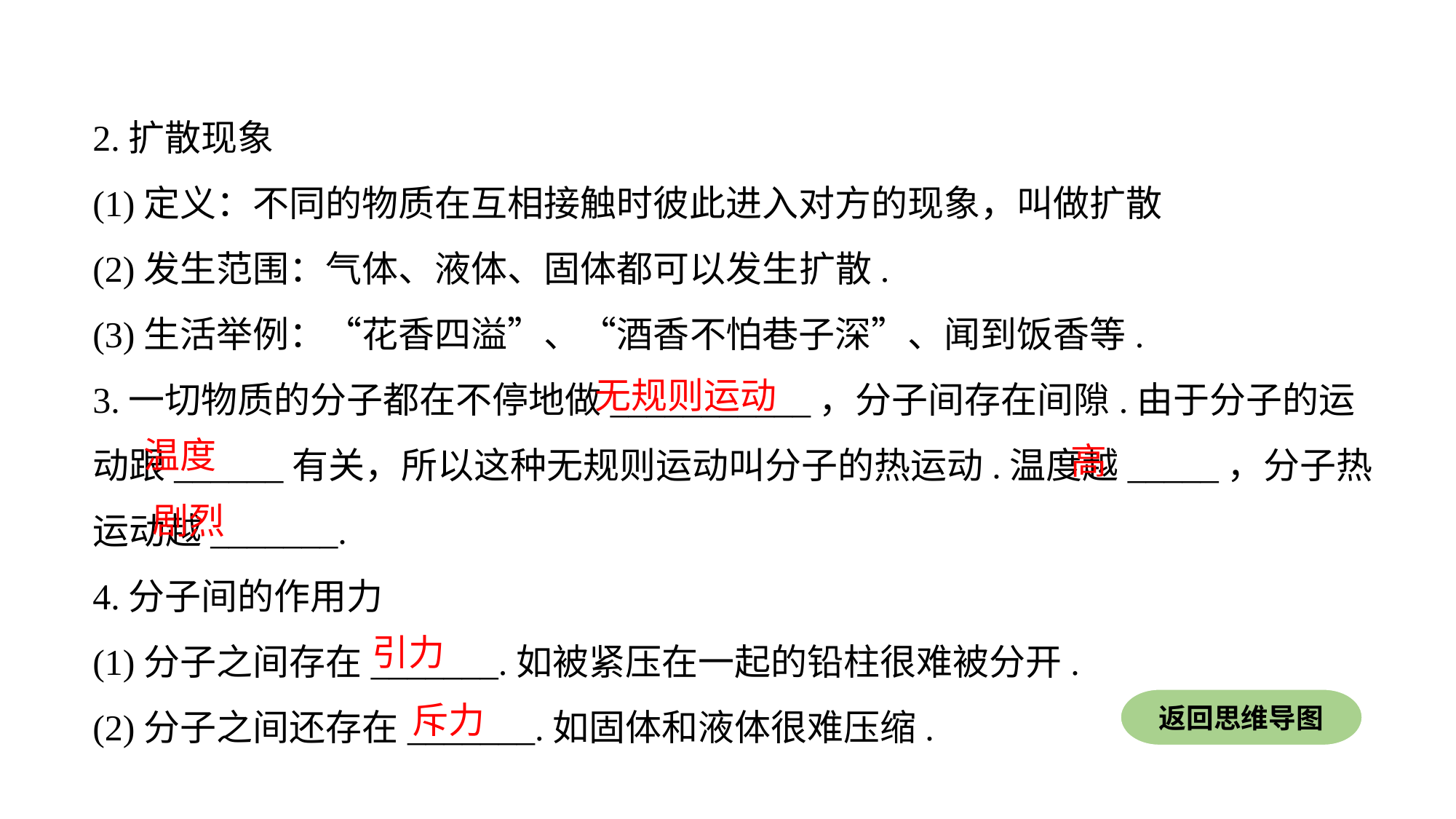

2.扩散现象
(1)定义：不同的物质在互相接触时彼此进入对方的现象，叫做扩散
(2)发生范围：气体、液体、固体都可以发生扩散.
(3)生活举例：“花香四溢”、“酒香不怕巷子深”、闻到饭香等.
3.一切物质的分子都在不停地做___________，分子间存在间隙.由于分子的运动跟______有关，所以这种无规则运动叫分子的热运动.温度越_____，分子热运动越_______.
4.分子间的作用力
(1)分子之间存在_______.如被紧压在一起的铅柱很难被分开.
(2)分子之间还存在_______.如固体和液体很难压缩.
无规则运动
温度
高
剧烈
引力
返回思维导图
斥力